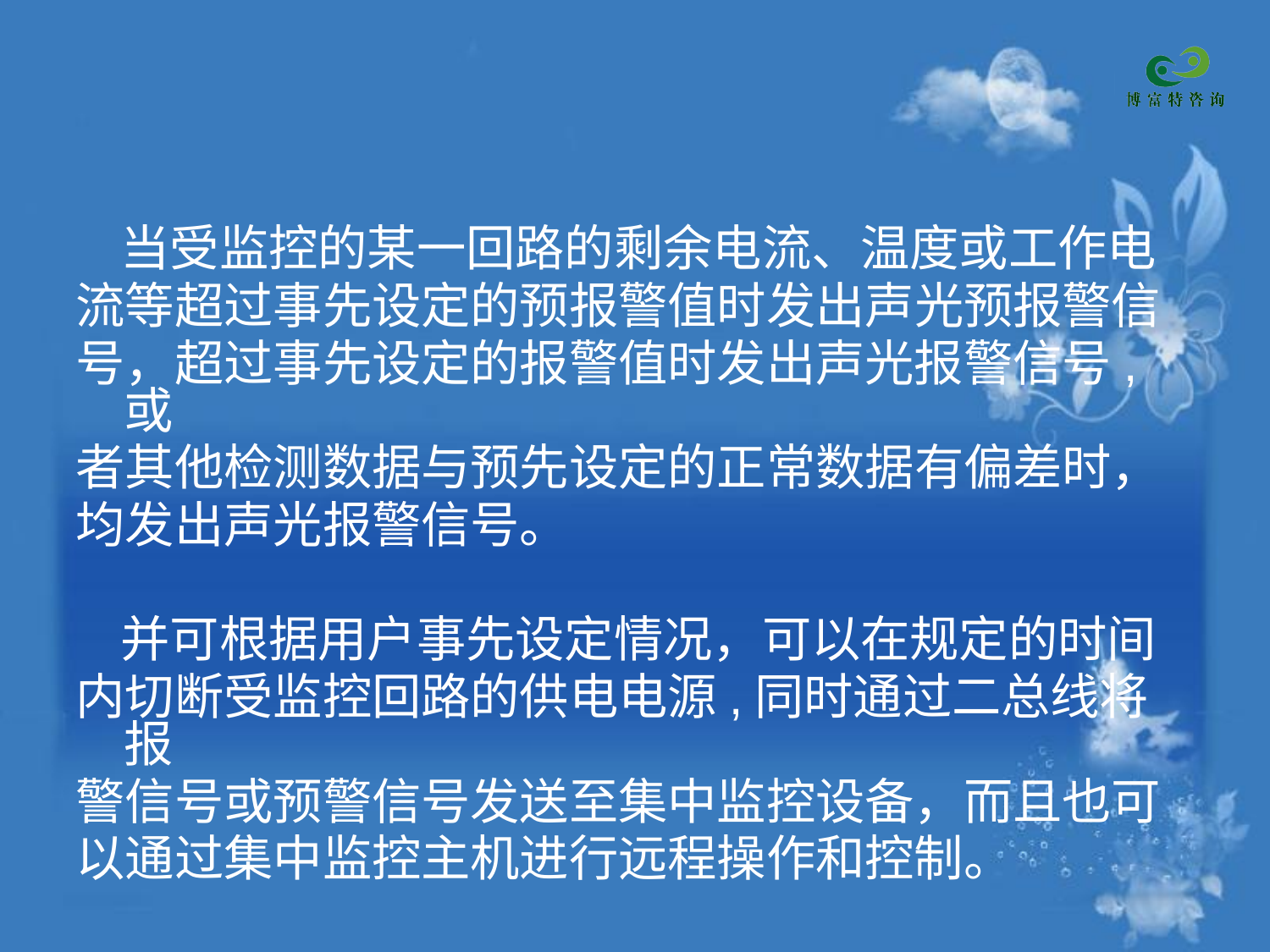

当受监控的某一回路的剩余电流、温度或工作电
流等超过事先设定的预报警值时发出声光预报警信
号，超过事先设定的报警值时发出声光报警信号,或
者其他检测数据与预先设定的正常数据有偏差时，
均发出声光报警信号。

   并可根据用户事先设定情况，可以在规定的时间
内切断受监控回路的供电电源,同时通过二总线将报
警信号或预警信号发送至集中监控设备，而且也可
以通过集中监控主机进行远程操作和控制。